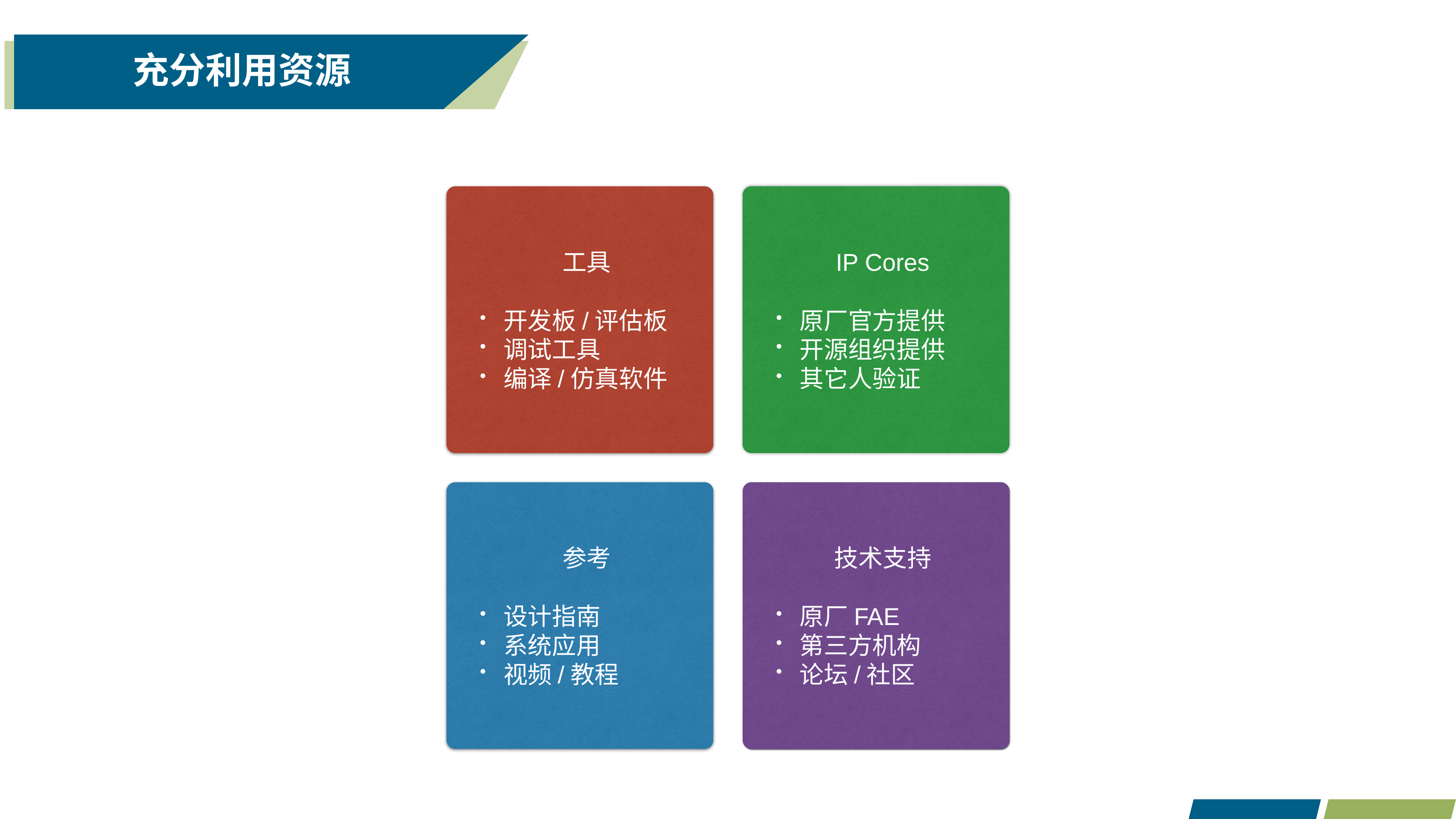

# 充分利用资源
工具

开发板/评估板
调试工具
编译/仿真软件
IP Cores

原厂官方提供
开源组织提供
其它人验证
参考

设计指南
系统应用
视频/教程
技术支持

原厂FAE
第三方机构
论坛/社区